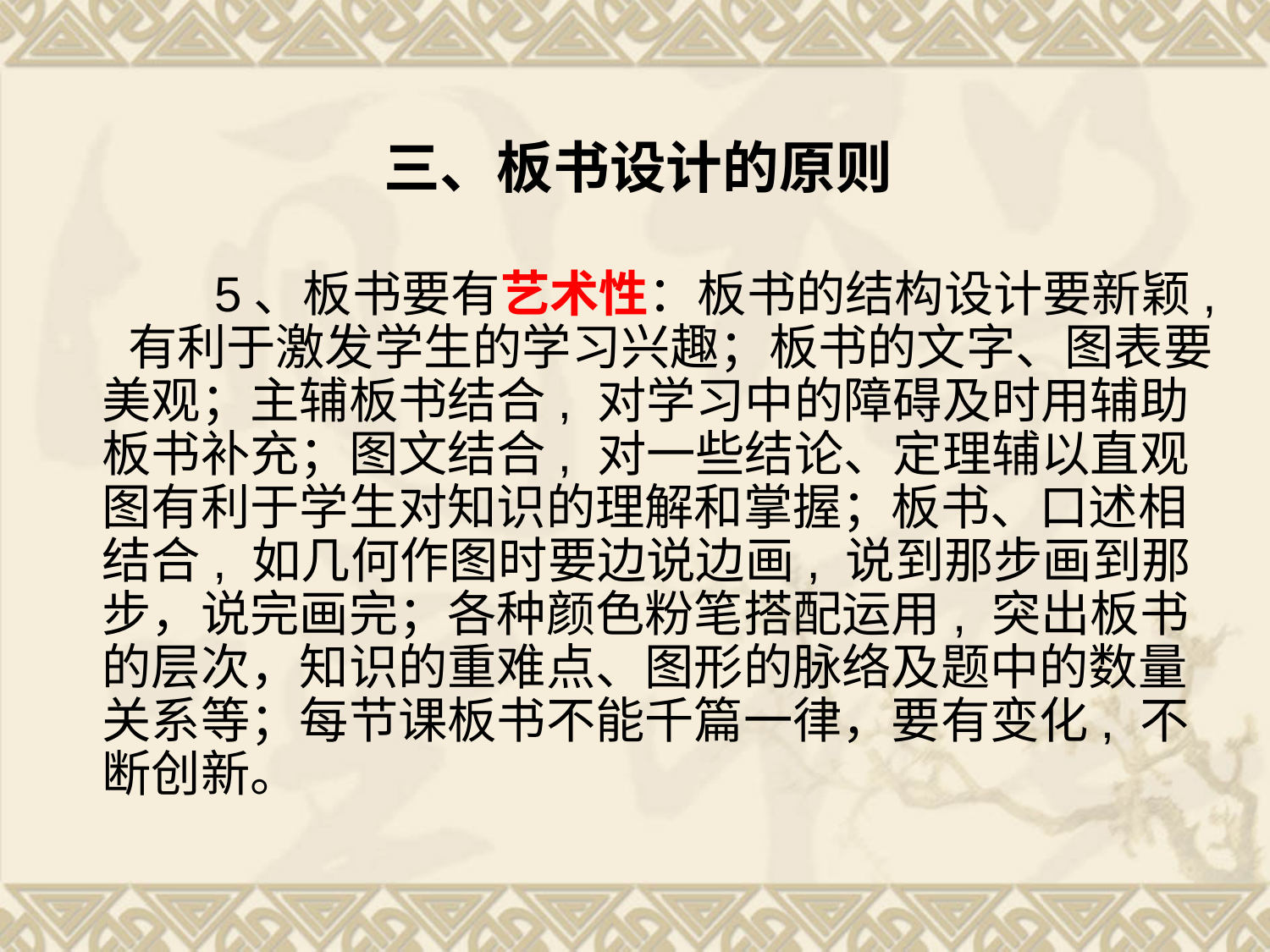

# 三、板书设计的原则
　　　5、板书要有艺术性：板书的结构设计要新颖, 有利于激发学生的学习兴趣；板书的文字、图表要美观；主辅板书结合, 对学习中的障碍及时用辅助板书补充；图文结合, 对一些结论、定理辅以直观图有利于学生对知识的理解和掌握；板书、口述相结合, 如几何作图时要边说边画, 说到那步画到那步，说完画完；各种颜色粉笔搭配运用, 突出板书的层次，知识的重难点、图形的脉络及题中的数量关系等；每节课板书不能千篇一律，要有变化, 不断创新。